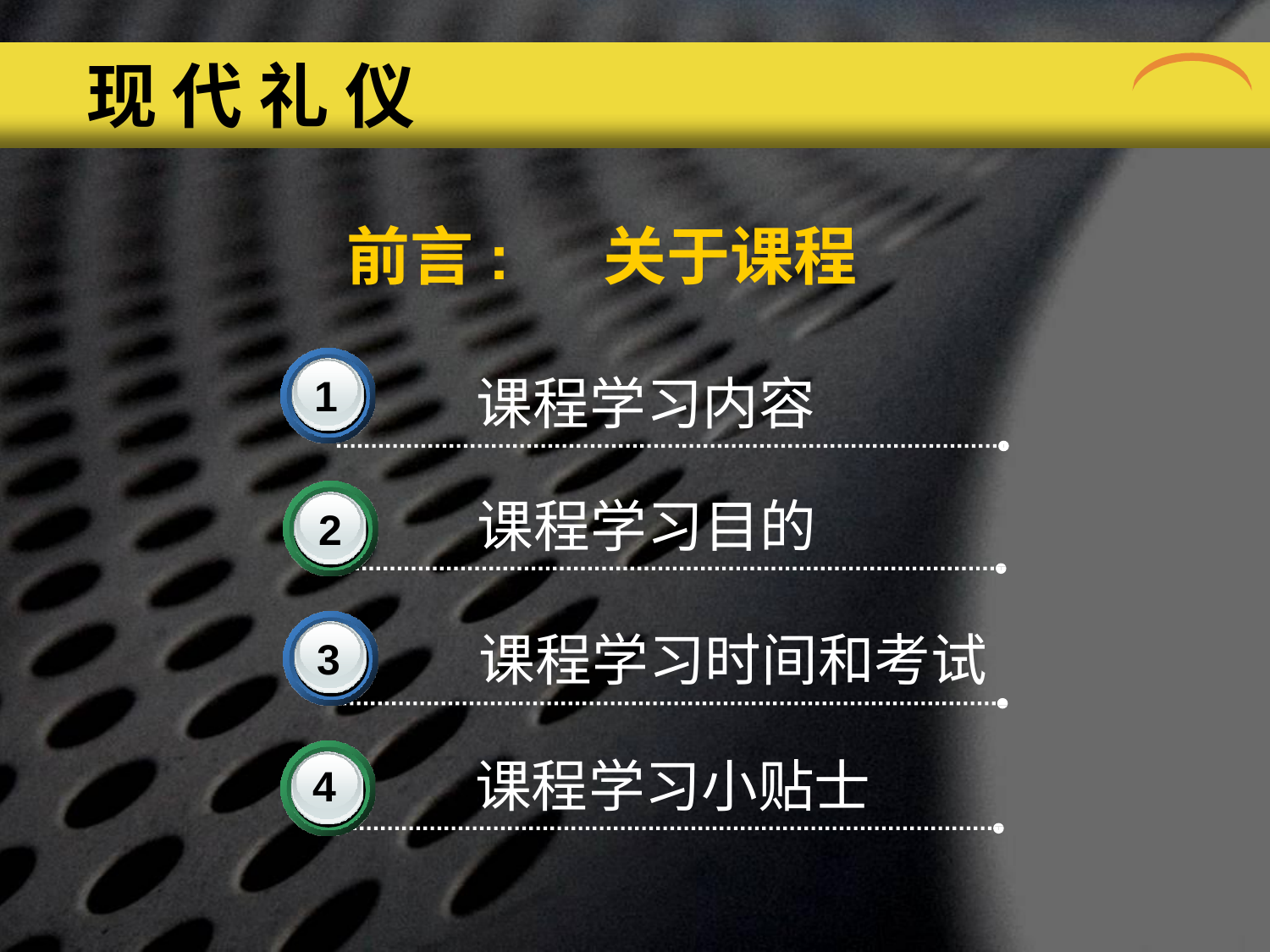

# 现 代 礼 仪

前言:	关于课程

课程学习内容
1

课程学习目的

2

课程学习时间和考试

3

课程学习小贴士

4